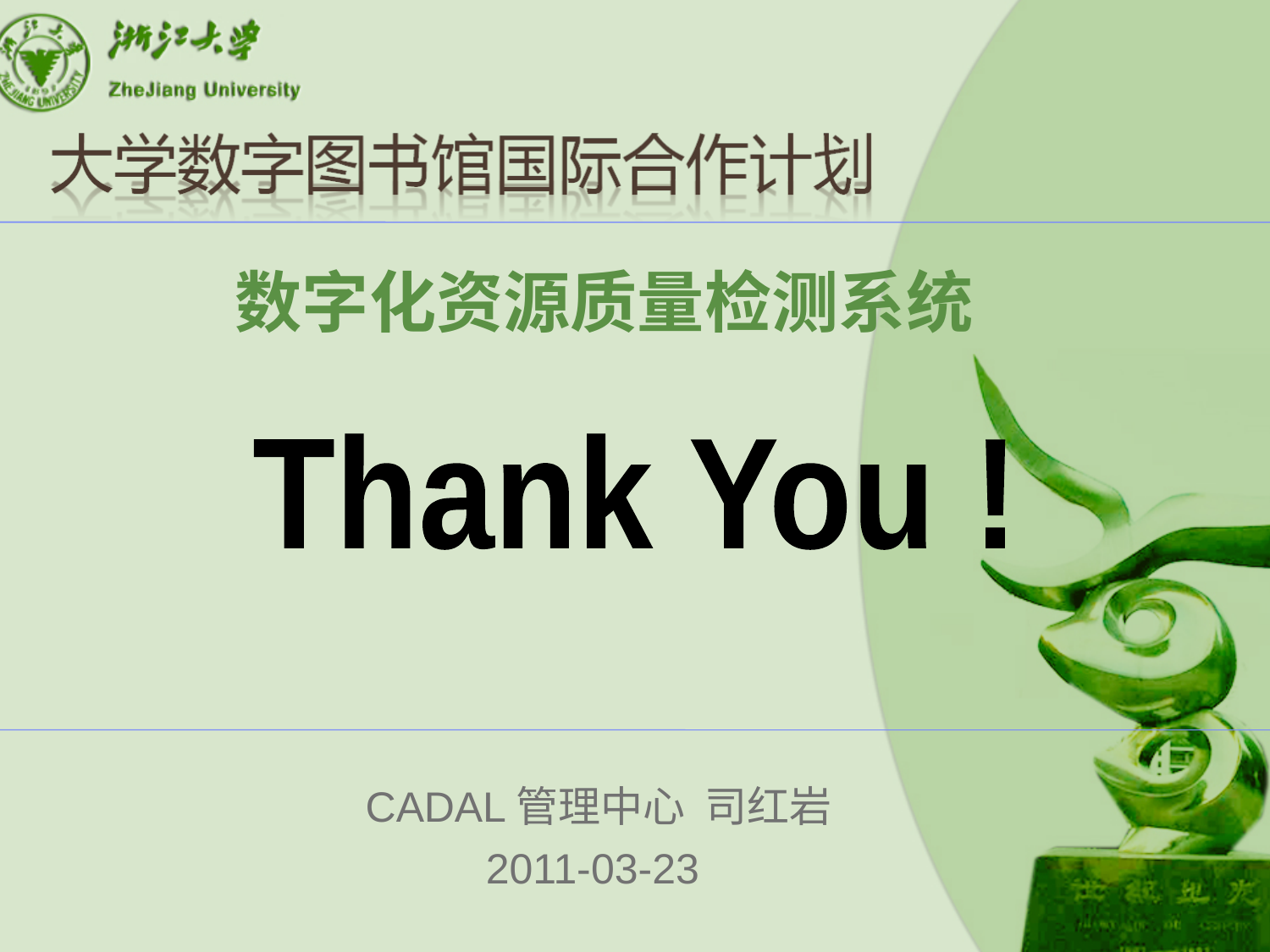

# 数字化资源质量检测系统
Thank You !
 CADAL管理中心  司红岩
2011-03-23